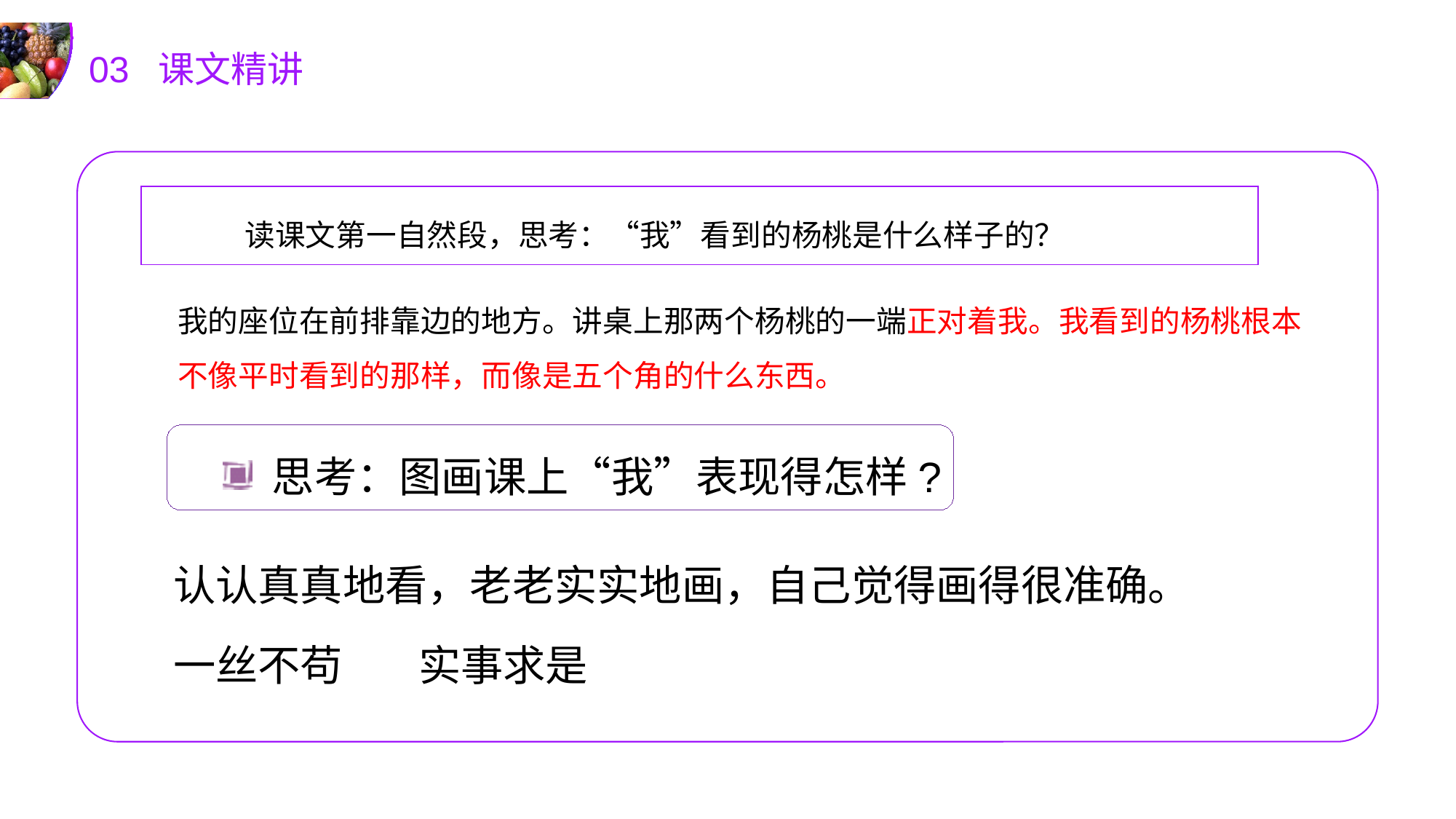

03  课文精讲
读课文第一自然段，思考：“我”看到的杨桃是什么样子的？
我的座位在前排靠边的地方。讲桌上那两个杨桃的一端正对着我。我看到的杨桃根本不像平时看到的那样，而像是五个角的什么东西。
 思考：图画课上“我”表现得怎样?
认认真真地看，老老实实地画，自己觉得画得很准确。
一丝不苟        实事求是